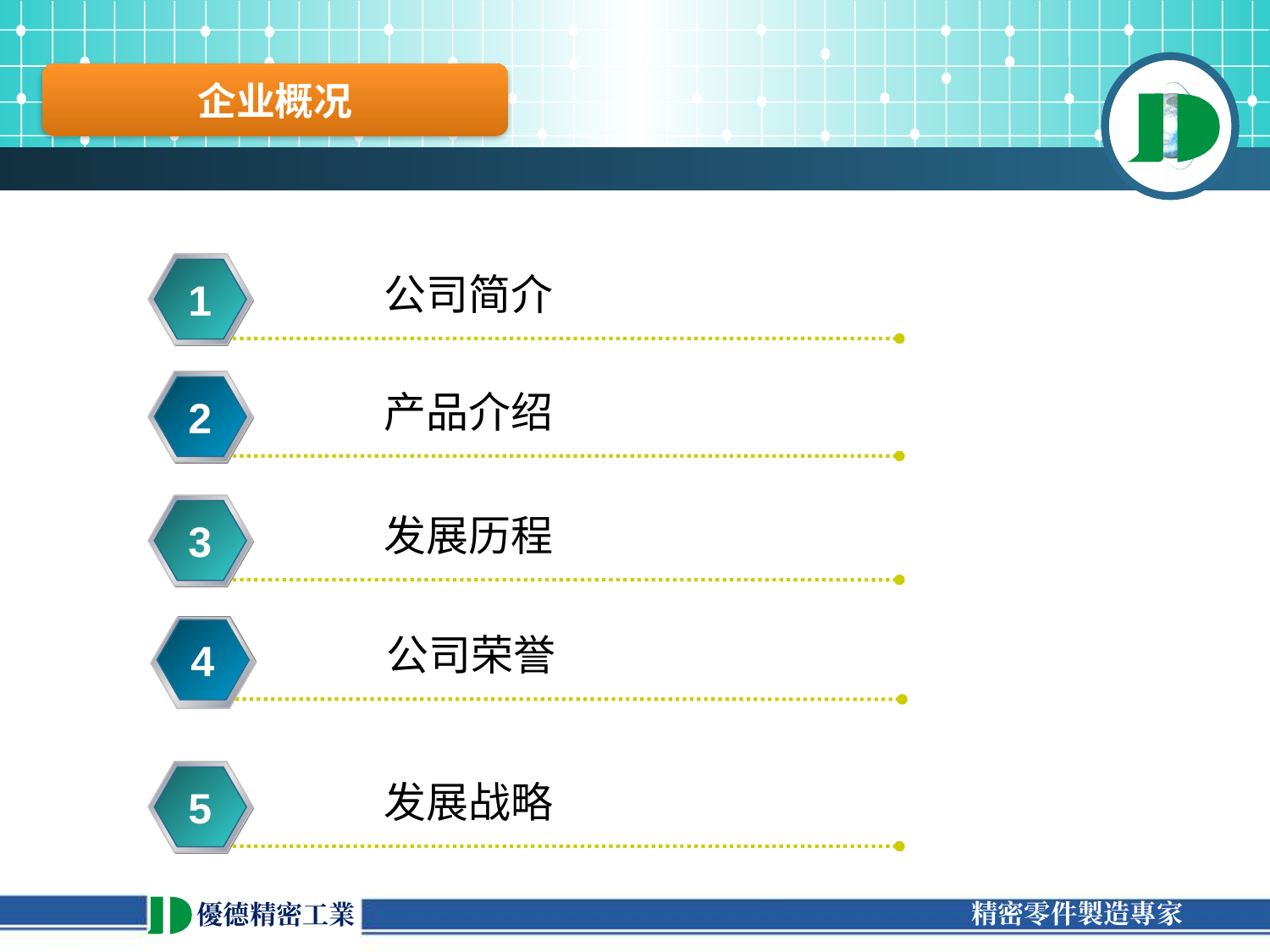

企业概况

公司简介
1

产品介绍
2

发展历程
3

公司荣誉
4

发展战略
5